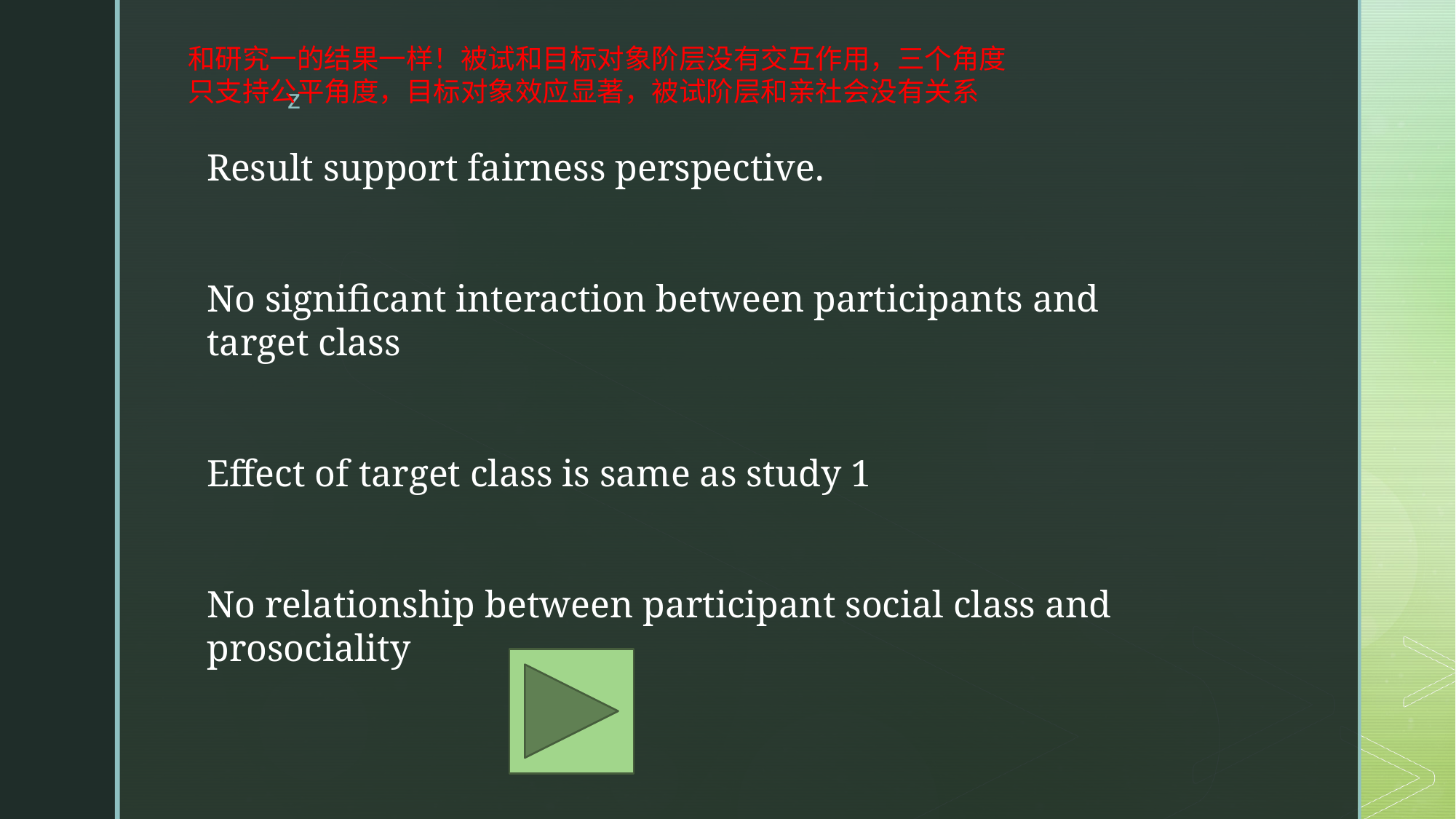

和研究一的结果一样！被试和目标对象阶层没有交互作用，三个角度只支持公平角度，目标对象效应显著，被试阶层和亲社会没有关系
Result support fairness perspective.

No significant interaction between participants and target class

Effect of target class is same as study 1

No relationship between participant social class and prosociality